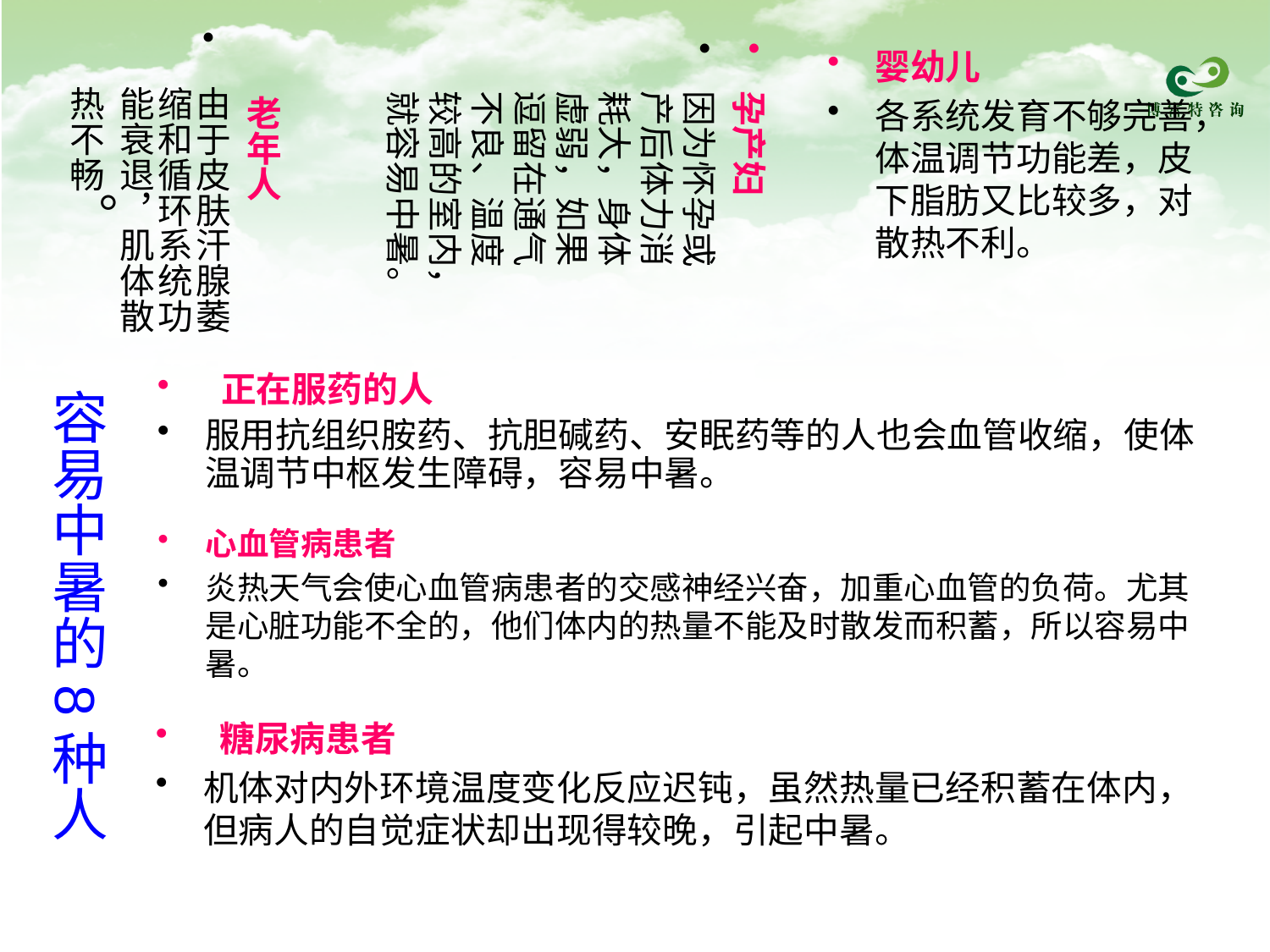

老年人
由于皮肤汗腺萎缩和循环系统功能衰退，肌体散热不畅。
孕产妇
因为怀孕或产后体力消耗大，身体虚弱，如果逗留在通气不良、温度较高的室内，就容易中暑。

婴幼儿
各系统发育不够完善，体温调节功能差，皮下脂肪又比较多，对散热不利。
# 容易中暑的8种人
 正在服药的人
服用抗组织胺药、抗胆碱药、安眠药等的人也会血管收缩，使体温调节中枢发生障碍，容易中暑。
心血管病患者
炎热天气会使心血管病患者的交感神经兴奋，加重心血管的负荷。尤其是心脏功能不全的，他们体内的热量不能及时散发而积蓄，所以容易中暑。
 糖尿病患者
机体对内外环境温度变化反应迟钝，虽然热量已经积蓄在体内，但病人的自觉症状却出现得较晚，引起中暑。